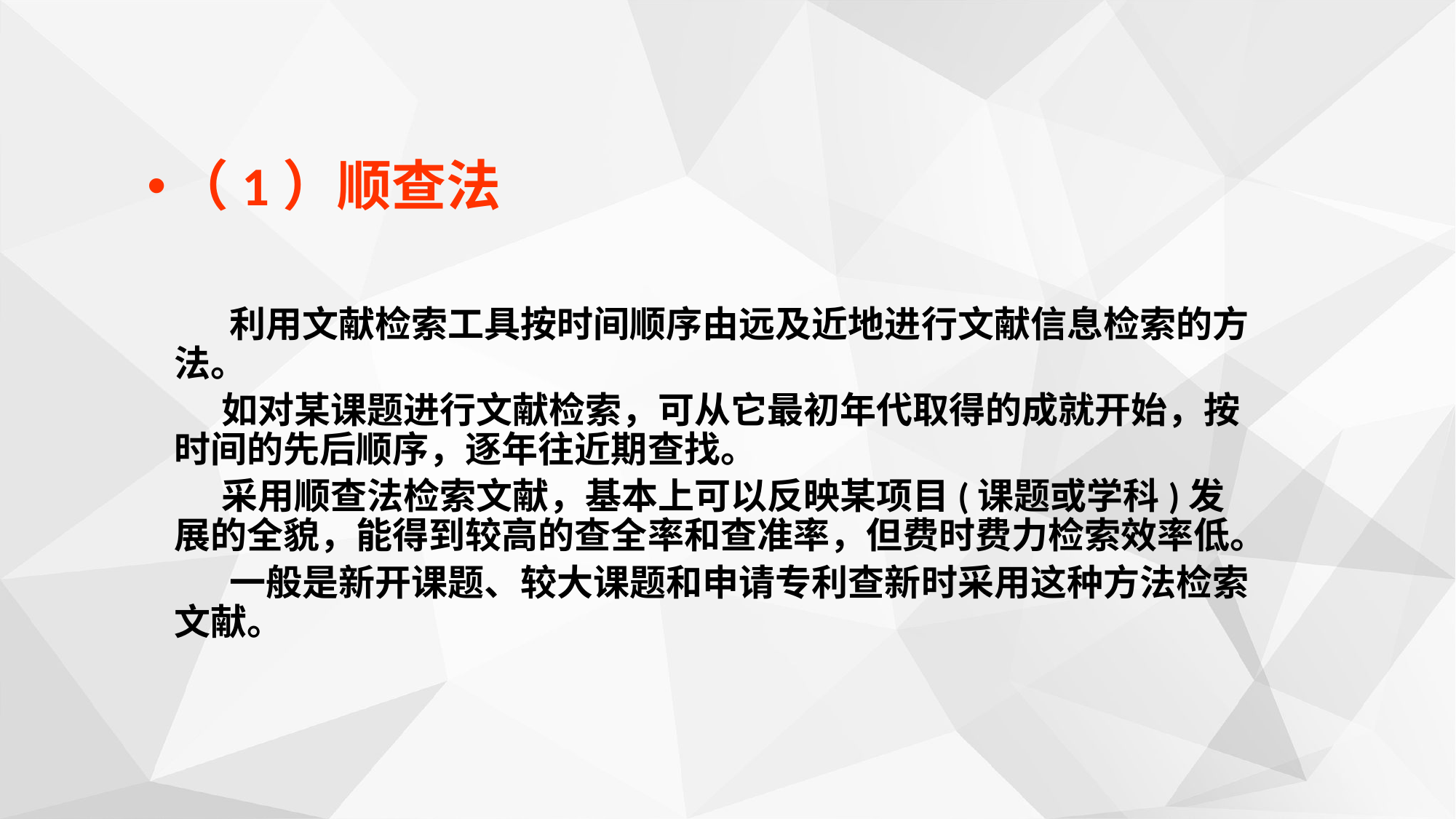

#

（1）顺查法

         利用文献检索工具按时间顺序由远及近地进行文献信息检索的方法。
        如对某课题进行文献检索，可从它最初年代取得的成就开始，按时间的先后顺序，逐年往近期查找。
        采用顺查法检索文献，基本上可以反映某项目(课题或学科)发展的全貌，能得到较高的查全率和查准率，但费时费力检索效率低。
         一般是新开课题、较大课题和申请专利查新时采用这种方法检索文献。